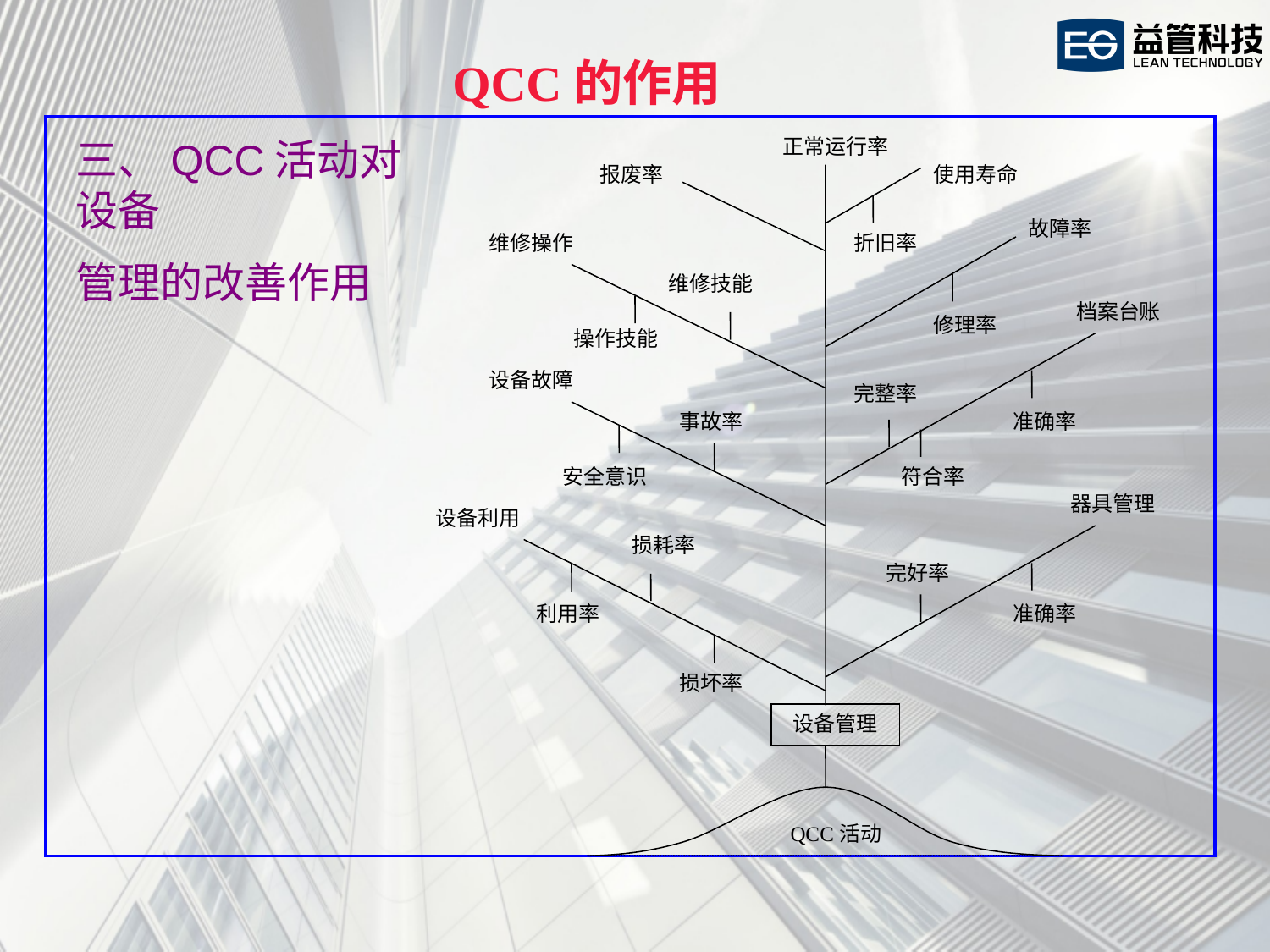

QCC的作用

三、QCC活动对设备
管理的改善作用
正常运行率
报废率
使用寿命

故障率
维修操作
折旧率

维修技能

档案台账

修理率

操作技能

设备故障

完整率

事故率
准确率

安全意识
符合率
器具管理
设备利用
损耗率

完好率

利用率

准确率

损坏率
设备管理

QCC活动